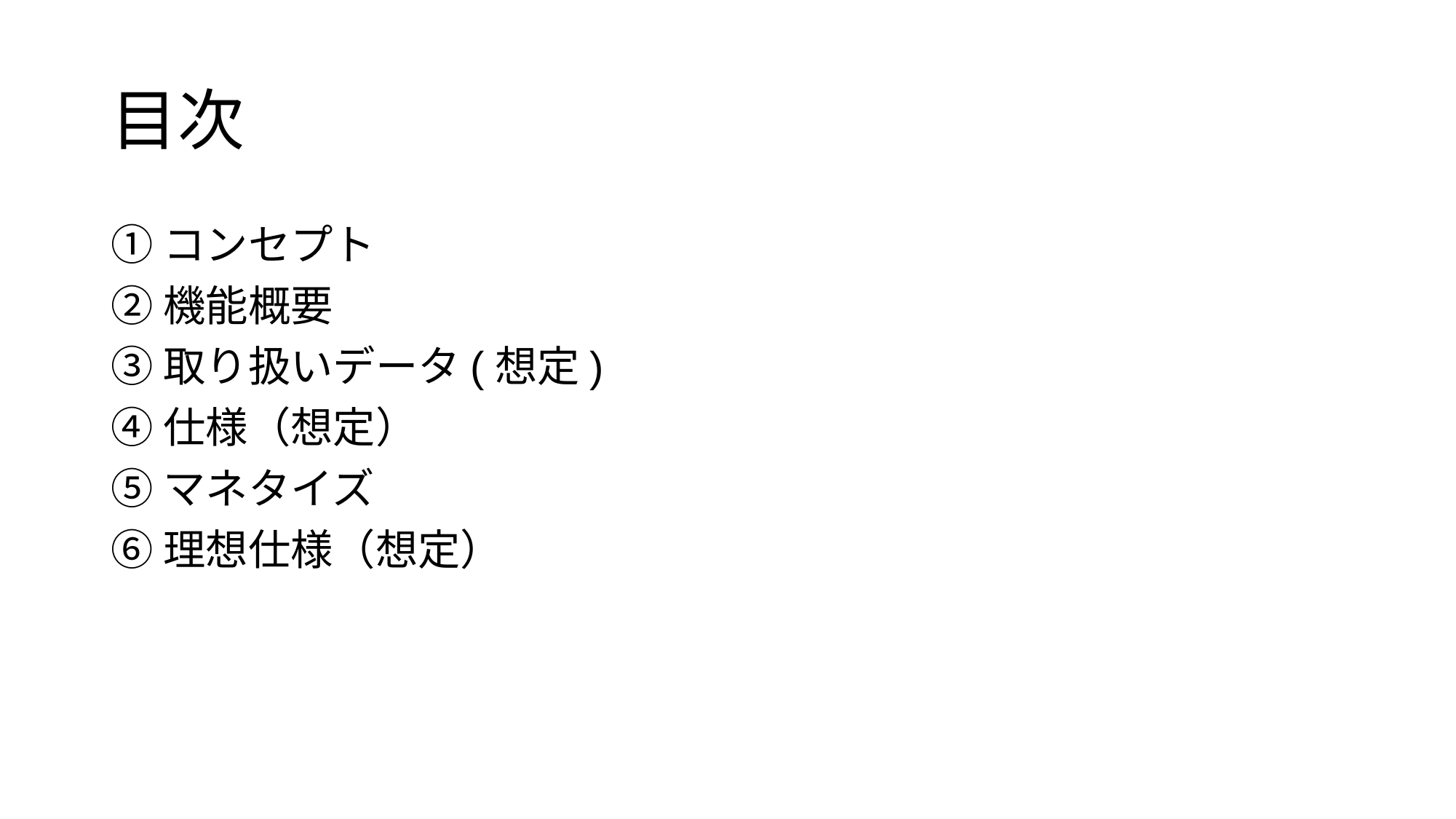

# 目次
①コンセプト
②機能概要
③取り扱いデータ(想定)
④仕様（想定）
⑤マネタイズ
⑥理想仕様（想定）